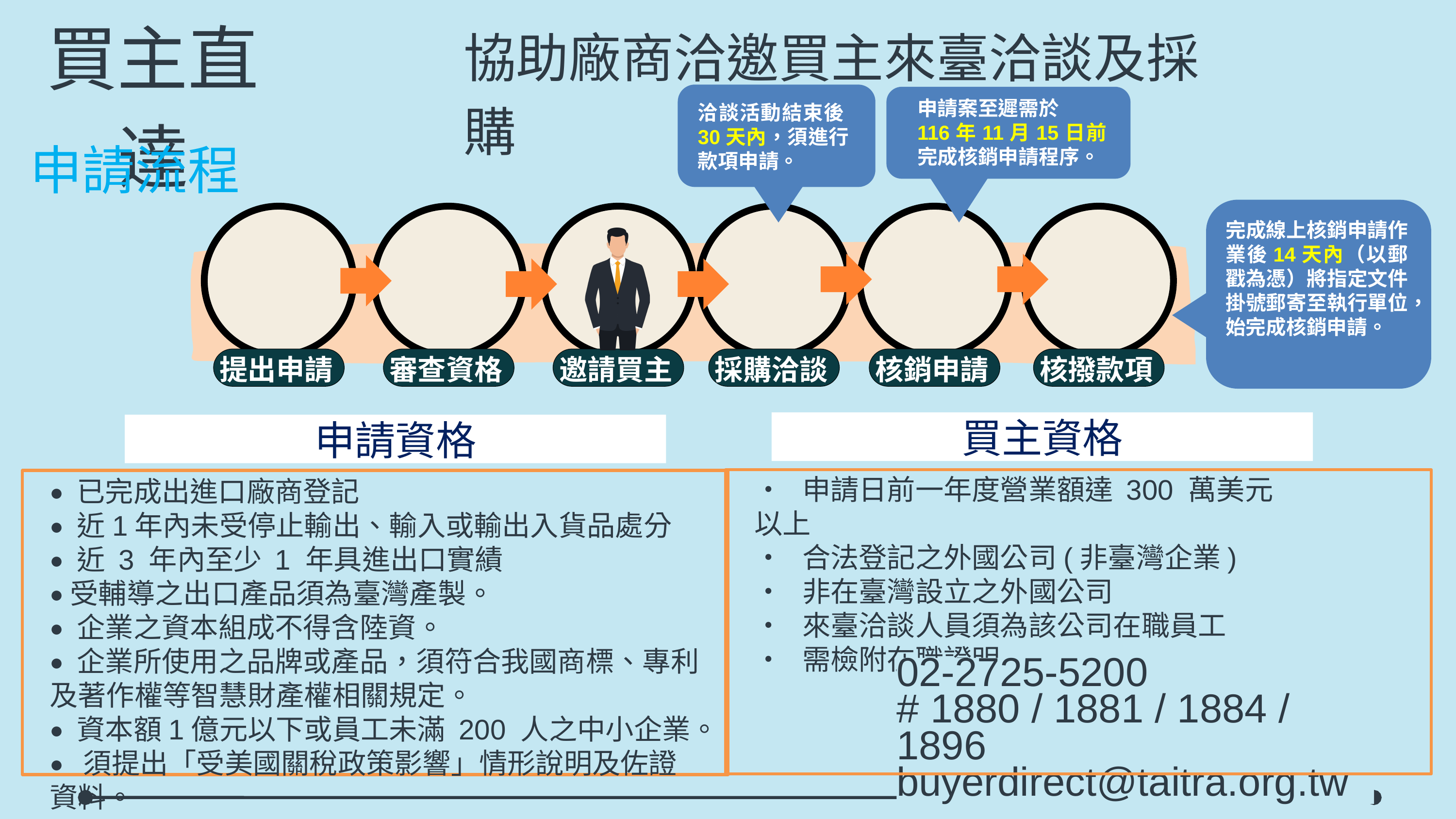

買主直達

協助廠商洽邀買主來臺洽談及採購

申請案至遲需於
116年11月15日前完成核銷申請程序。

洽談活動結束後30天內，須進行款項申請。

申請流程

提出申請
審查資格
核銷申請
核撥款項
邀請買主
採購洽談
完成線上核銷申請作業後14天內（以郵戳為憑）將指定文件掛號郵寄至執行單位，始完成核銷申請。

買主資格
申請資格
•  申請日前一年度營業額達 300 萬美元以上
•  合法登記之外國公司(非臺灣企業)
•  非在臺灣設立之外國公司
•  來臺洽談人員須為該公司在職員工
•  需檢附在職證明

• 已完成出進口廠商登記
• 近1年內未受停止輸出、輸入或輸出入貨品處分
• 近 3 年內至少 1 年具進出口實績
• 受輔導之出口產品須為臺灣產製。
• 企業之資本組成不得含陸資。
• 企業所使用之品牌或產品，須符合我國商標、專利及著作權等智慧財產權相關規定。
• 資本額1億元以下或員工未滿 200 人之中小企業。
•  須提出「受美國關稅政策影響」情形說明及佐證資料。

02-2725-5200
# 1880 / 1881 / 1884 / 1896
buyerdirect@taitra.org.tw